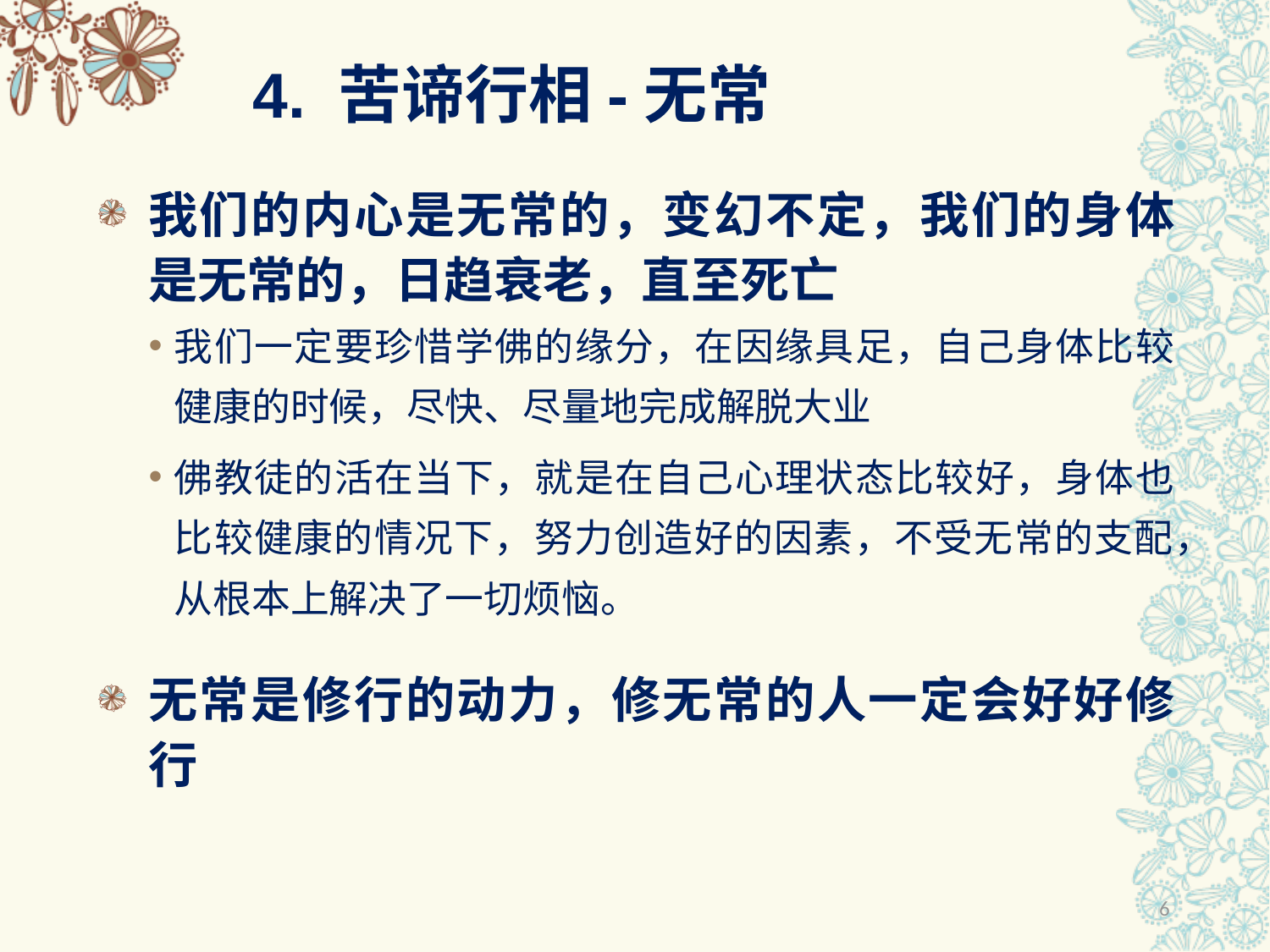

# 4. 苦谛行相-无常
我们的内心是无常的，变幻不定，我们的身体是无常的，日趋衰老，直至死亡
我们一定要珍惜学佛的缘分，在因缘具足，自己身体比较健康的时候，尽快、尽量地完成解脱大业
佛教徒的活在当下，就是在自己心理状态比较好，身体也比较健康的情况下，努力创造好的因素，不受无常的支配，从根本上解决了一切烦恼。
无常是修行的动力，修无常的人一定会好好修行
6